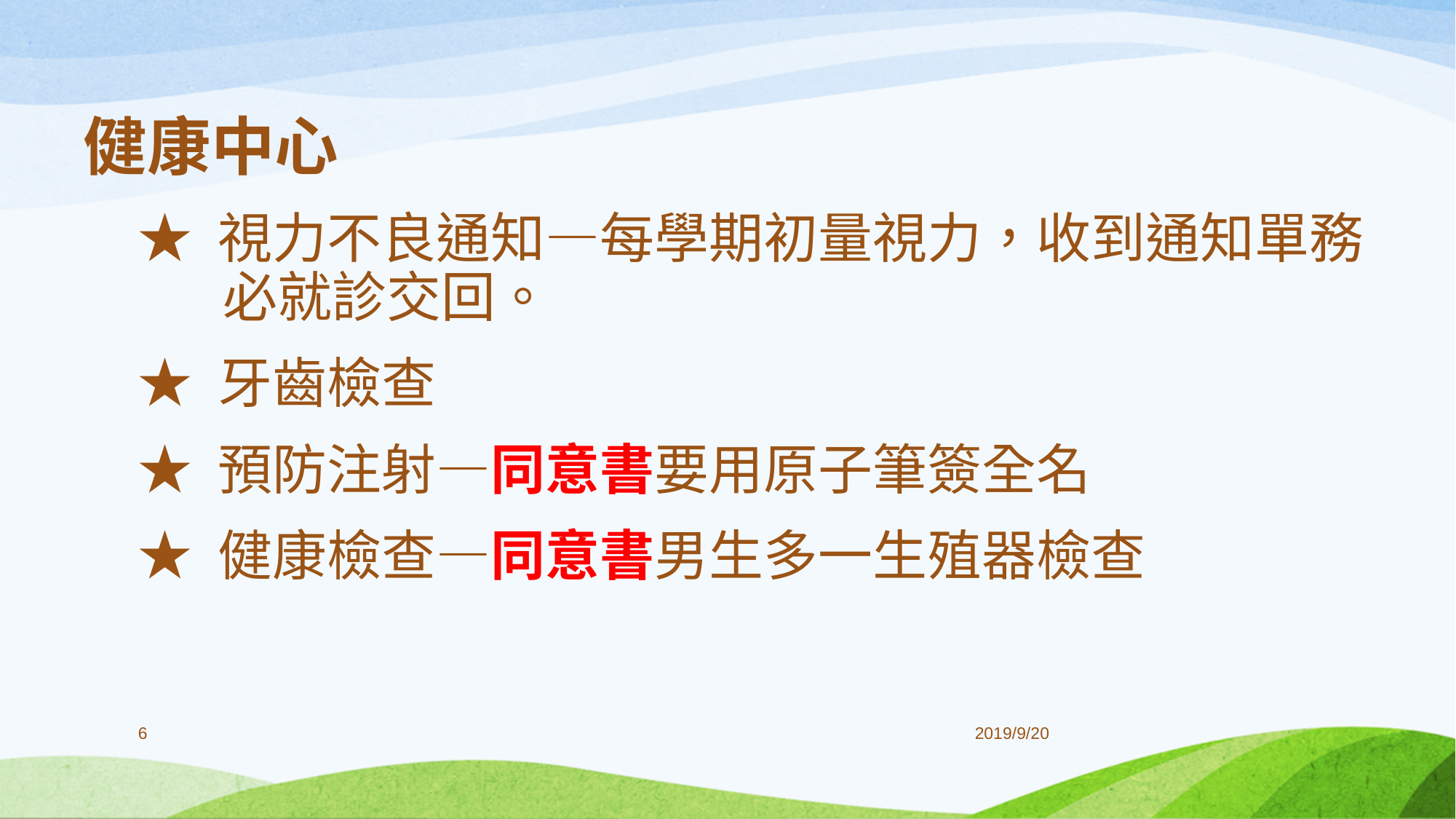

健康中心
★ 視力不良通知—每學期初量視力，收到通知單務必就診交回。
★ 牙齒檢查
★ 預防注射—同意書要用原子筆簽全名
★ 健康檢查—同意書男生多一生殖器檢查
6
2019/9/20